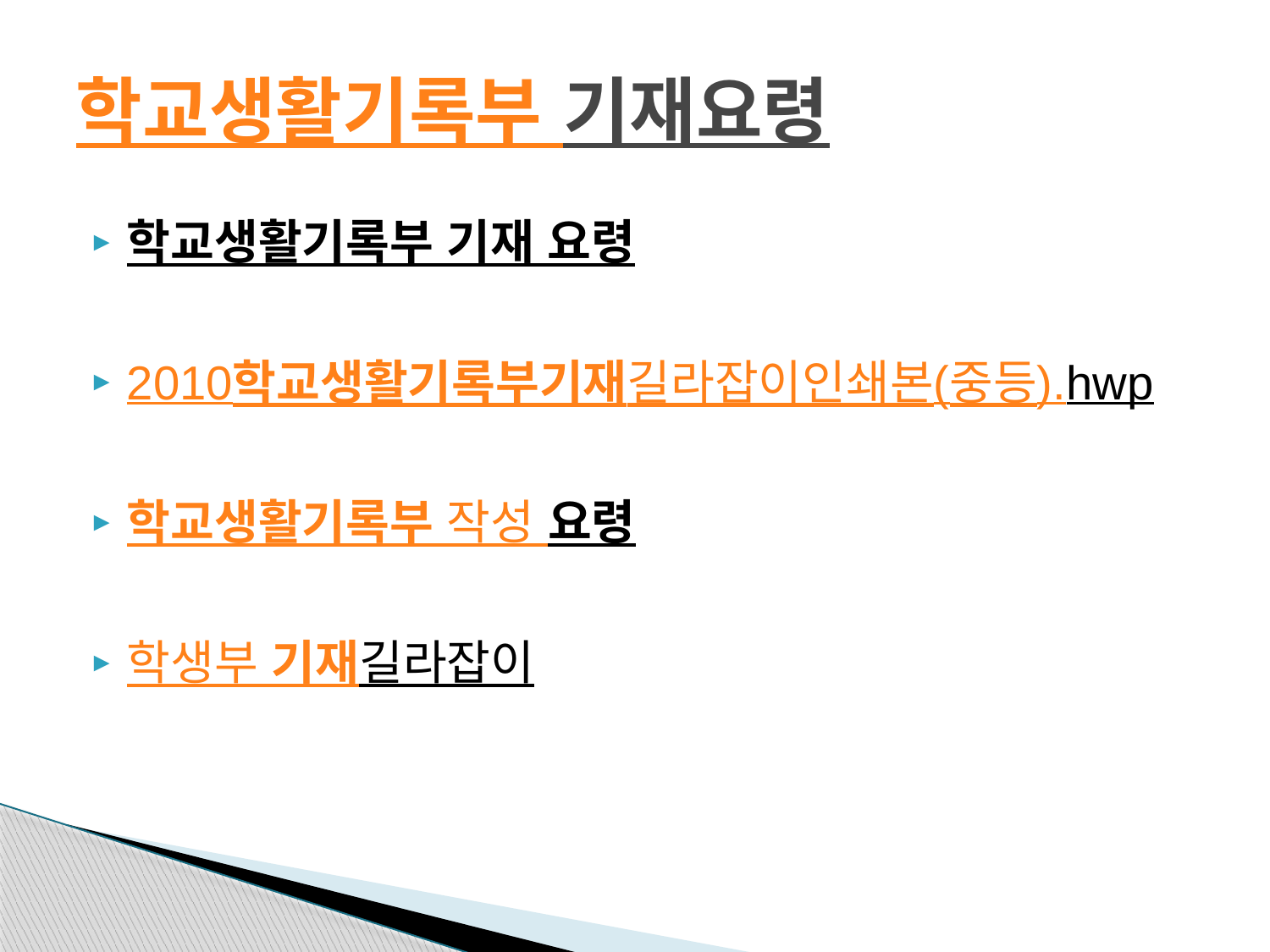

# 학교생활기록부 기재요령
학교생활기록부 기재 요령

2010학교생활기록부기재길라잡이인쇄본(중등).hwp

학교생활기록부 작성 요령

학생부 기재길라잡이